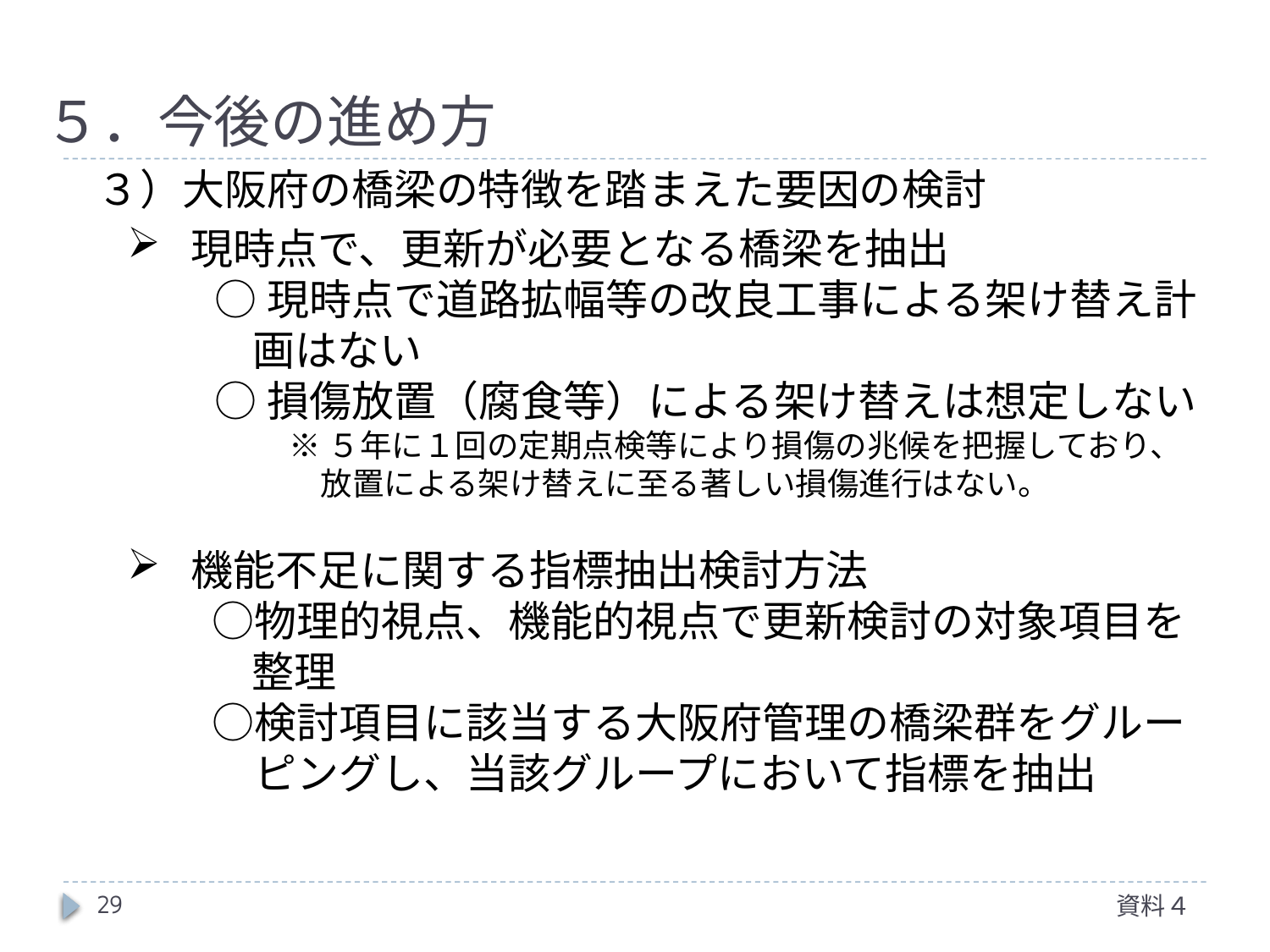

# ５．今後の進め方
３）大阪府の橋梁の特徴を踏まえた要因の検討
現時点で、更新が必要となる橋梁を抽出
○現時点で道路拡幅等の改良工事による架け替え計画はない
○損傷放置（腐食等）による架け替えは想定しない
※５年に１回の定期点検等により損傷の兆候を把握しており、
　放置による架け替えに至る著しい損傷進行はない。

機能不足に関する指標抽出検討方法
　　○物理的視点、機能的視点で更新検討の対象項目を整理
　　○検討項目に該当する大阪府管理の橋梁群をグルー
　　　ピングし、当該グループにおいて指標を抽出
29
資料４